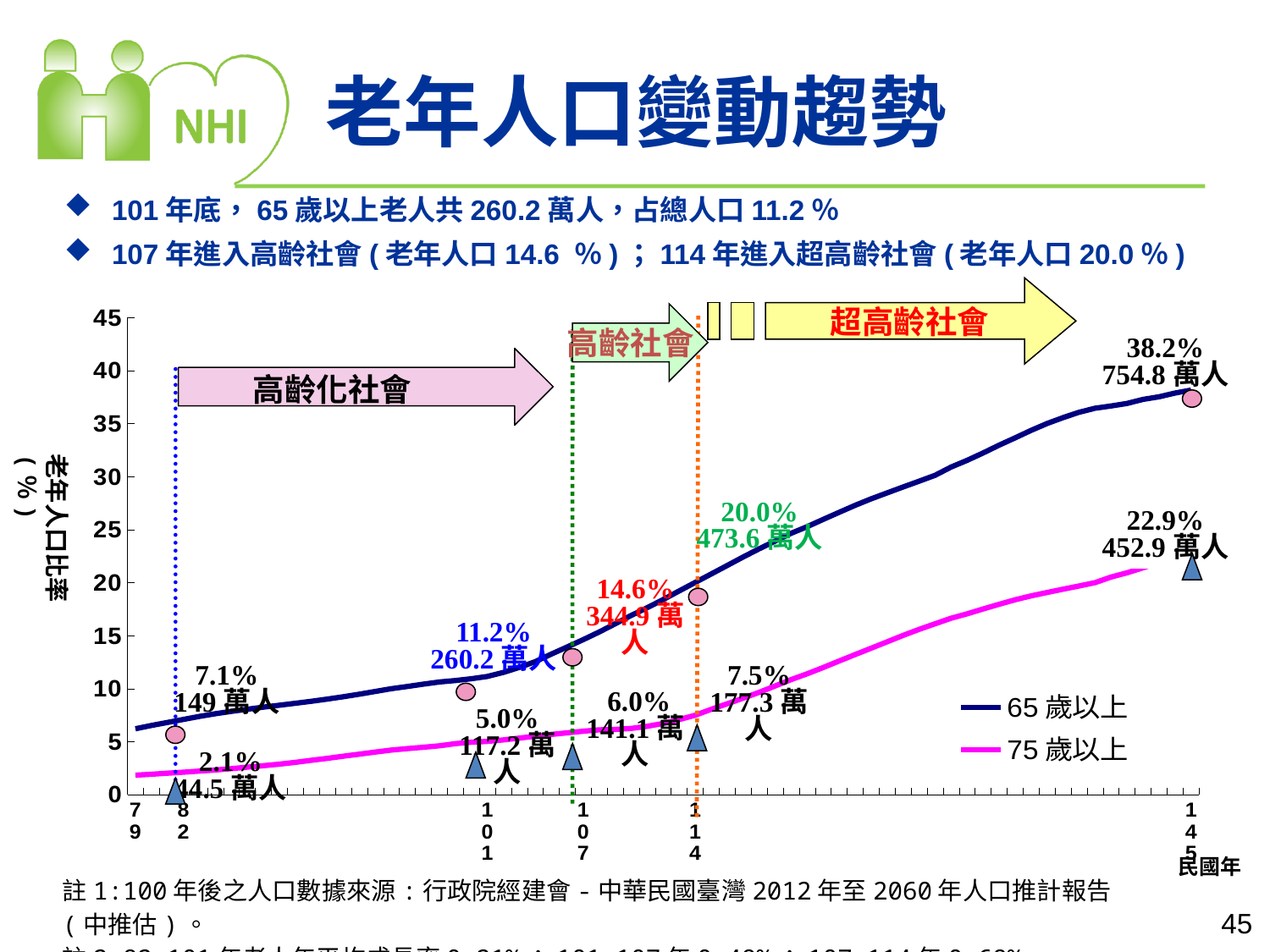

# 老年人口變動趨勢
101年底，65歲以上老人共260.2萬人，占總人口11.2％
107年進入高齡社會(老年人口14.6 ％)；114年進入超高齡社會(老年人口20.0％)

### Chart

| Category | 65歲以上 | 75歲以上 |
|---|---|---|
| 79 | 6.22 | 1.84 |
|  | 6.53 | 1.9300000000000141 |
|  | 6.81 | 2.0280472336612183 |
| 82 | 7.1 | 2.117576522418039 |
|  | 7.38 | 2.2226499222726517 |
|  | 7.64 | 2.328248186778574 |
|  | 7.8599999999999985 | 2.460359334002712 |
|  | 8.06 | 2.5990884804934367 |
|  | 8.26 | 2.733495280202965 |
|  | 8.44 | 2.87942629286732 |
|  | 8.620000000000001 | 3.050922507634893 |
|  | 8.81 | 3.240190117028061 |
|  | 9.02 | 3.428491984468031 |
|  | 9.239999999999998 | 3.630114291149408 |
|  | 9.48 | 3.8253353302961637 |
|  | 9.739999999999998 | 4.0191770160387685 |
|  | 10.0 | 4.210271952556435 |
|  | 10.21 | 4.3436203631269805 |
|  | 10.43 | 4.471756798868753 |
|  | 10.629999999999999 | 4.6110100047699385 |
|  | 10.77 | 4.811337008959338 |
|  | 10.94 | 4.954065424572852 |
| 101 | 11.157 | 5.02542368919951 |
|  | 11.53 | 5.1686164079367245 |
|  | 12.009 | 5.3359725211463855 |
|  | 12.549 | 5.5164493730917314 |
|  | 13.264000000000001 | 5.685636442265863 |
|  | 13.943 | 5.8380555113524695 |
| 107 | 14.632 | 5.988626687105763 |
|  | 15.351000000000004 | 6.1187193322943525 |
|  | 16.125 | 6.1618128996502755 |
|  | 16.911 | 6.251033616553439 |
|  | 17.637000000000135 | 6.450838772721173 |
|  | 18.414 | 6.72653022223789 |
|  | 19.22 | 7.087164282072809 |
| 114 | 20.021 | 7.496569304612483 |
|  | 20.817000000000135 | 8.052592111986872 |
|  | 21.61800000000003 | 8.576312694275556 |
|  | 22.424999999999986 | 9.105005167220922 |
|  | 23.196000000000005 | 9.657590281521776 |
|  | 23.927 | 10.252986898087773 |
|  | 24.663 | 10.857228807820867 |
|  | 25.28599999999969 | 11.406040243158706 |
|  | 25.96599999999959 | 11.997279028566568 |
|  | 26.638000000000005 | 12.61048711482052 |
|  | 27.297 | 13.217445482491048 |
|  | 27.91 | 13.819323334796971 |
|  | 28.471999999999987 | 14.423394237680156 |
|  | 29.026 | 15.02961988410542 |
|  | 29.573 | 15.596750657611366 |
|  | 30.132 | 16.12394304481819 |
|  | 30.907 | 16.649240828596827 |
|  | 31.54 | 17.063461005626177 |
|  | 32.23900000000001 | 17.522196826221492 |
|  | 32.976000000000006 | 17.965657542231178 |
|  | 33.66600000000001 | 18.387715666662366 |
|  | 34.368 | 18.75802819952379 |
|  | 35.019000000000005 | 19.07739474779633 |
|  | 35.575 | 19.38646344710389 |
|  | 36.076 | 19.689546599139096 |
|  | 36.458 | 20.006245688832326 |
|  | 36.67100000000001 | 20.534508594619595 |
|  | 36.913999999999994 | 20.93213350129149 |
|  | 37.29300000000001 | 21.403096768096695 |
|  | 37.53800000000001 | 21.919381954829213 |
|  | 37.891000000000005 | 22.40061829234259 |
| 145 | 38.17200000000001 | 22.90200139491999 |
超高齡社會
高齡社會

38.2%
754.8萬人

高齡化社會

老年人口比率(％)
20.0%
473.6萬人
22.9%
452.9萬人

14.6%
344.9萬人

11.2%
260.2萬人

7.1%
149萬人
7.5%
177.3萬人

 6.0%
141.1萬人
5.0%
117.2萬人

2.1%
44.5萬人

民國年
註1:100年後之人口數據來源:行政院經建會-中華民國臺灣2012年至2060年人口推計報告(中推估)。
註2:82~101年老人年平均成長率0.21%；101~107年0.49%；107~114年0.68%。
45